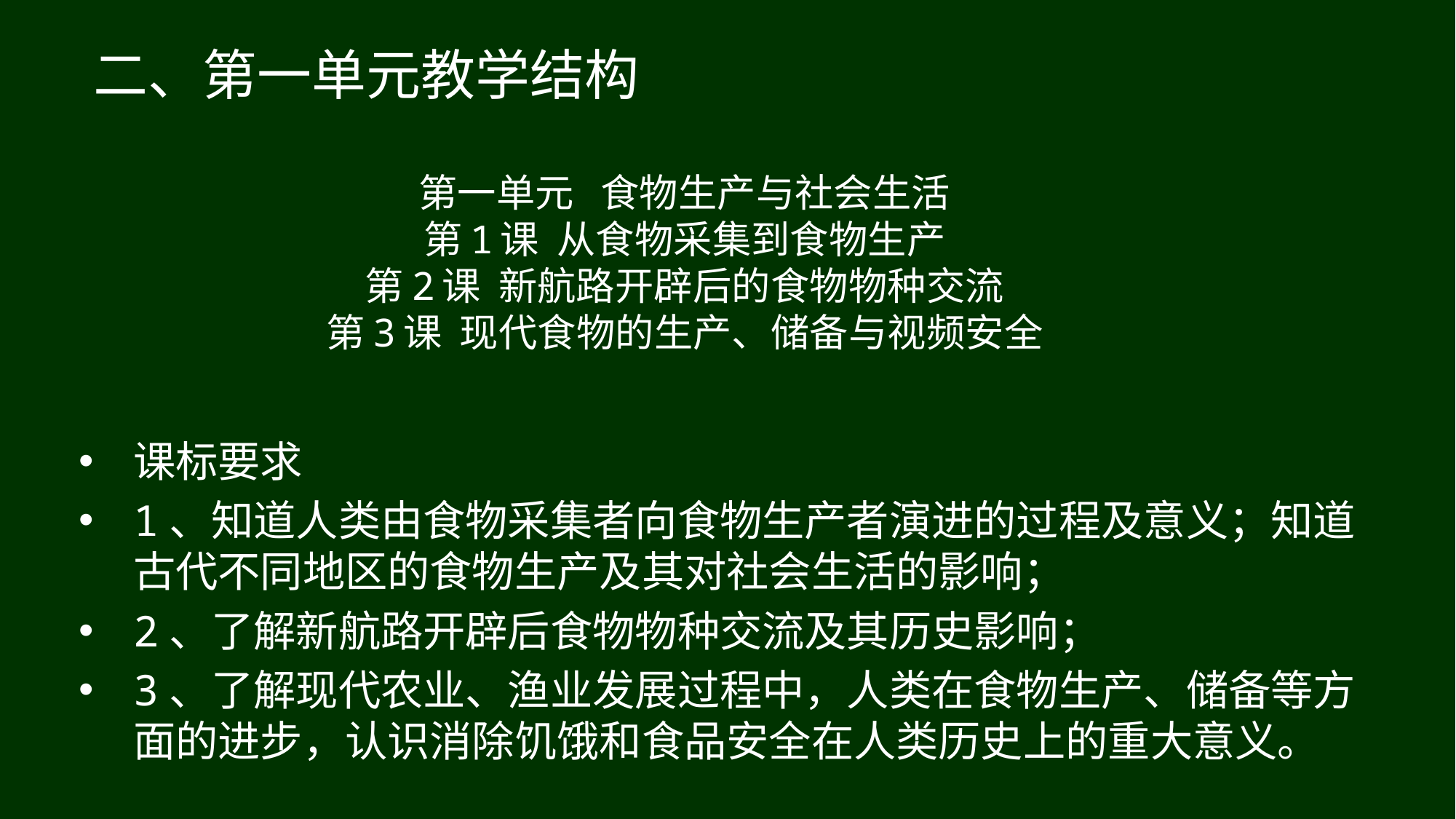

二、第一单元教学结构
# 第一单元   食物生产与社会生活 第1课  从食物采集到食物生产 第2课  新航路开辟后的食物物种交流 第3课  现代食物的生产、储备与视频安全
课标要求
1、知道人类由食物采集者向食物生产者演进的过程及意义；知道古代不同地区的食物生产及其对社会生活的影响；
2、了解新航路开辟后食物物种交流及其历史影响；
3、了解现代农业、渔业发展过程中，人类在食物生产、储备等方面的进步，认识消除饥饿和食品安全在人类历史上的重大意义。